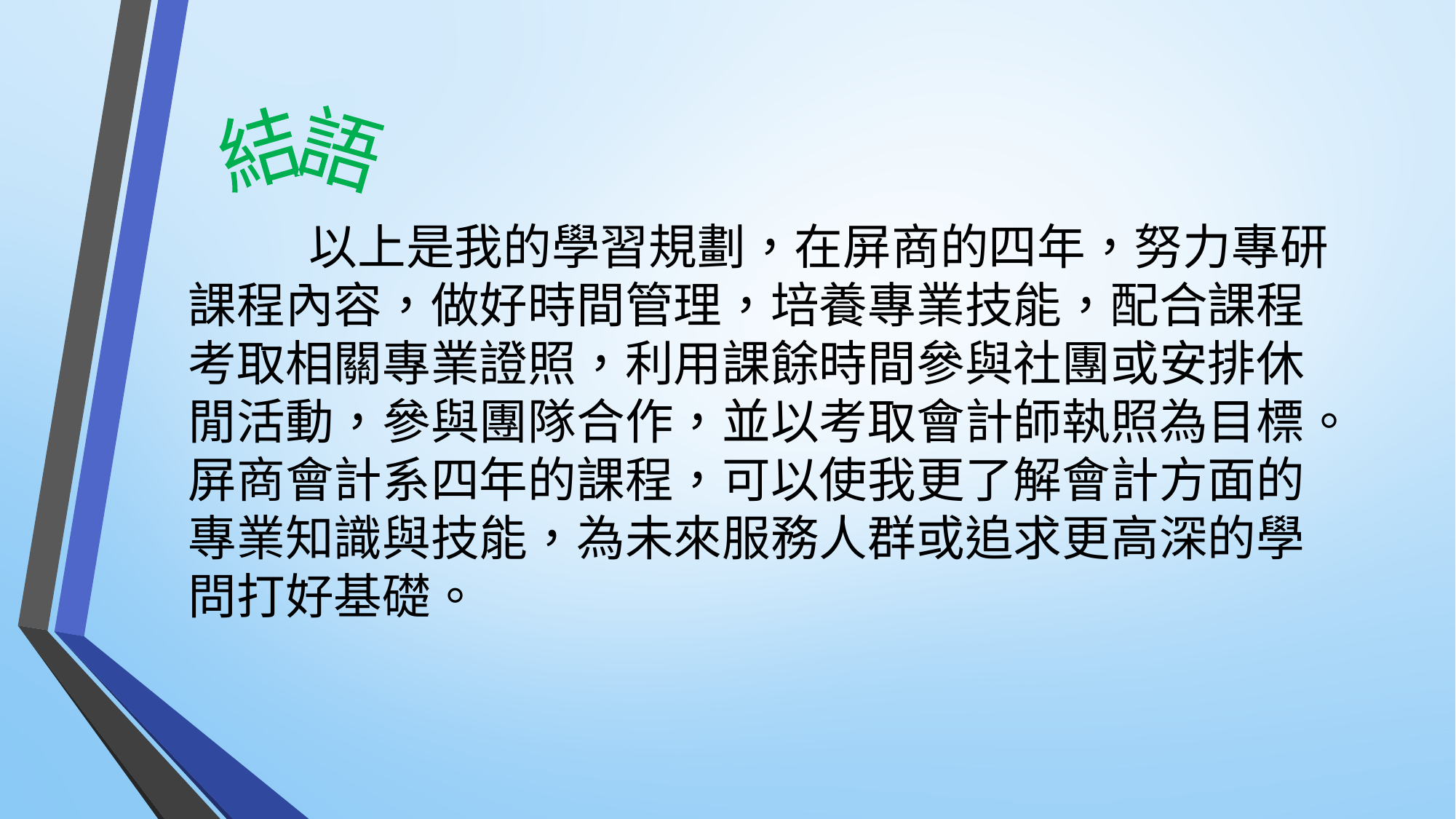

結語
          以上是我的學習規劃，在屏商的四年，努力專研課程內容，做好時間管理，培養專業技能，配合課程考取相關專業證照，利用課餘時間參與社團或安排休閒活動，參與團隊合作，並以考取會計師執照為目標。屏商會計系四年的課程，可以使我更了解會計方面的專業知識與技能，為未來服務人群或追求更高深的學問打好基礎。